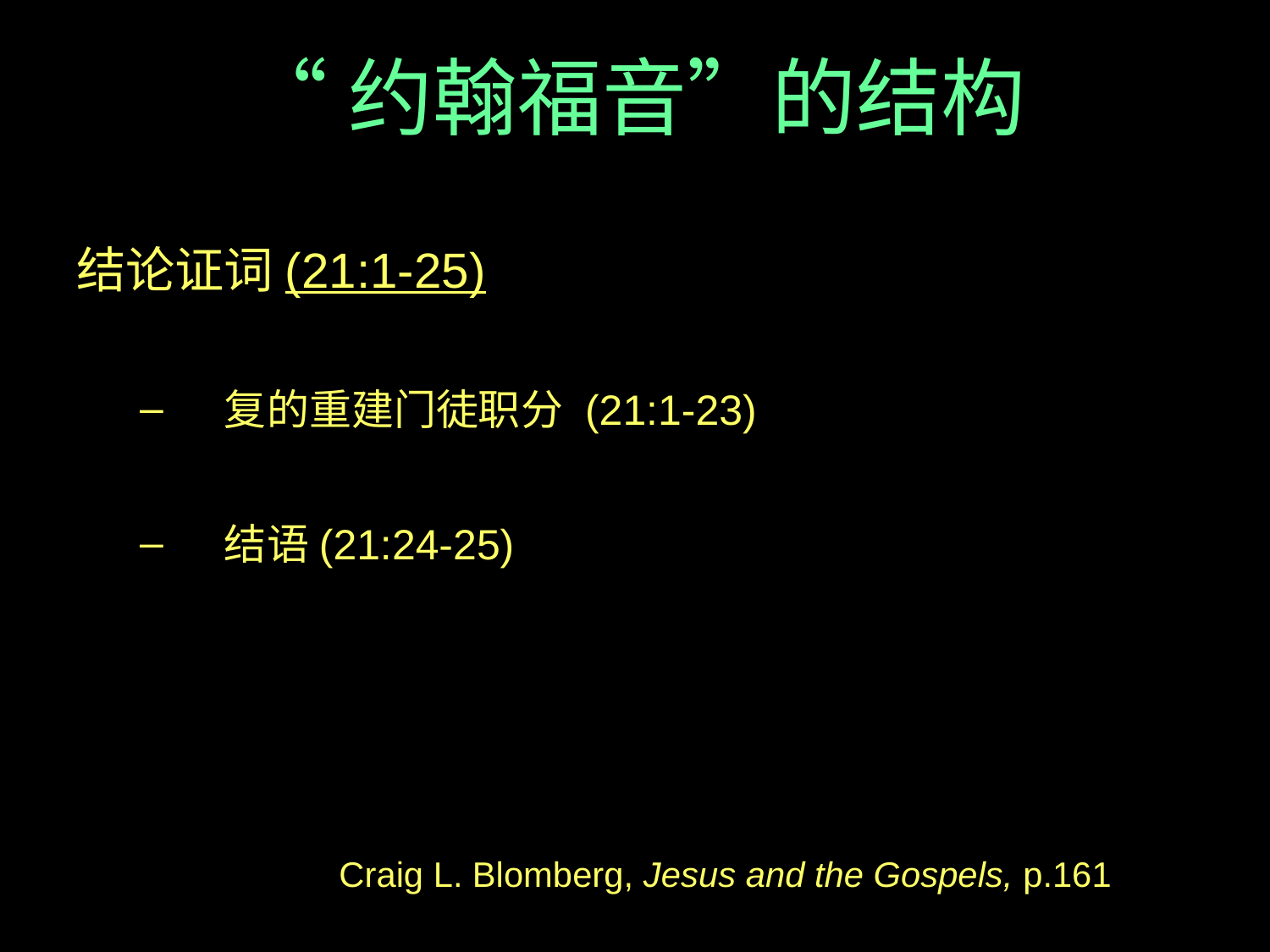

# “约翰福音”的结构
结论证词(21:1-25)

复的重建门徒职分 (21:1-23)

结语(21:24-25)

                           Craig L. Blomberg, Jesus and the Gospels, p.161